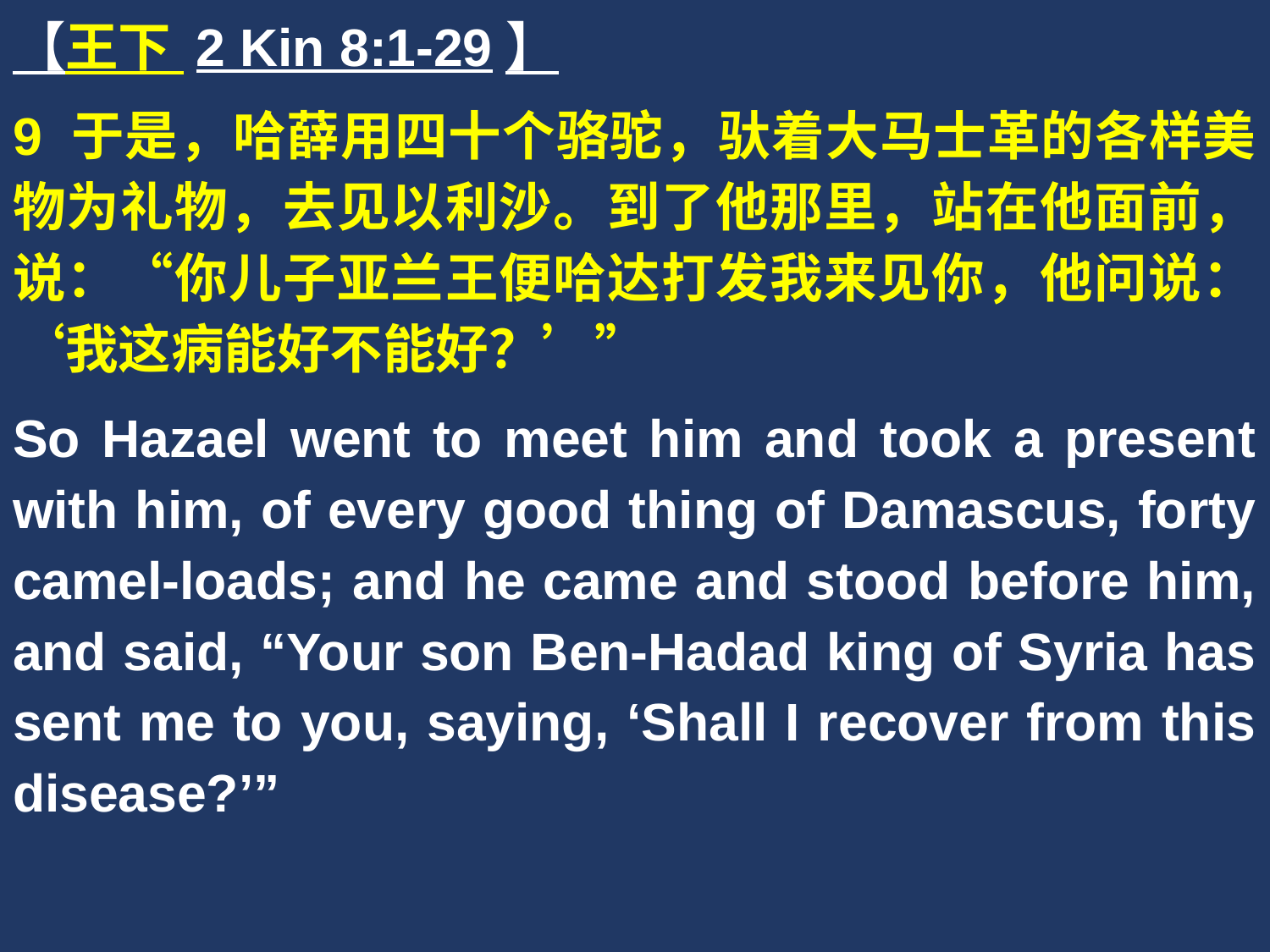

【王下 2 Kin 8:1-29】
9 于是，哈薛用四十个骆驼，驮着大马士革的各样美物为礼物，去见以利沙。到了他那里，站在他面前，说：“你儿子亚兰王便哈达打发我来见你，他问说：‘我这病能好不能好？’”
So Hazael went to meet him and took a present with him, of every good thing of Damascus, forty camel-loads; and he came and stood before him, and said, “Your son Ben-Hadad king of Syria has sent me to you, saying, ‘Shall I recover from this disease?’”